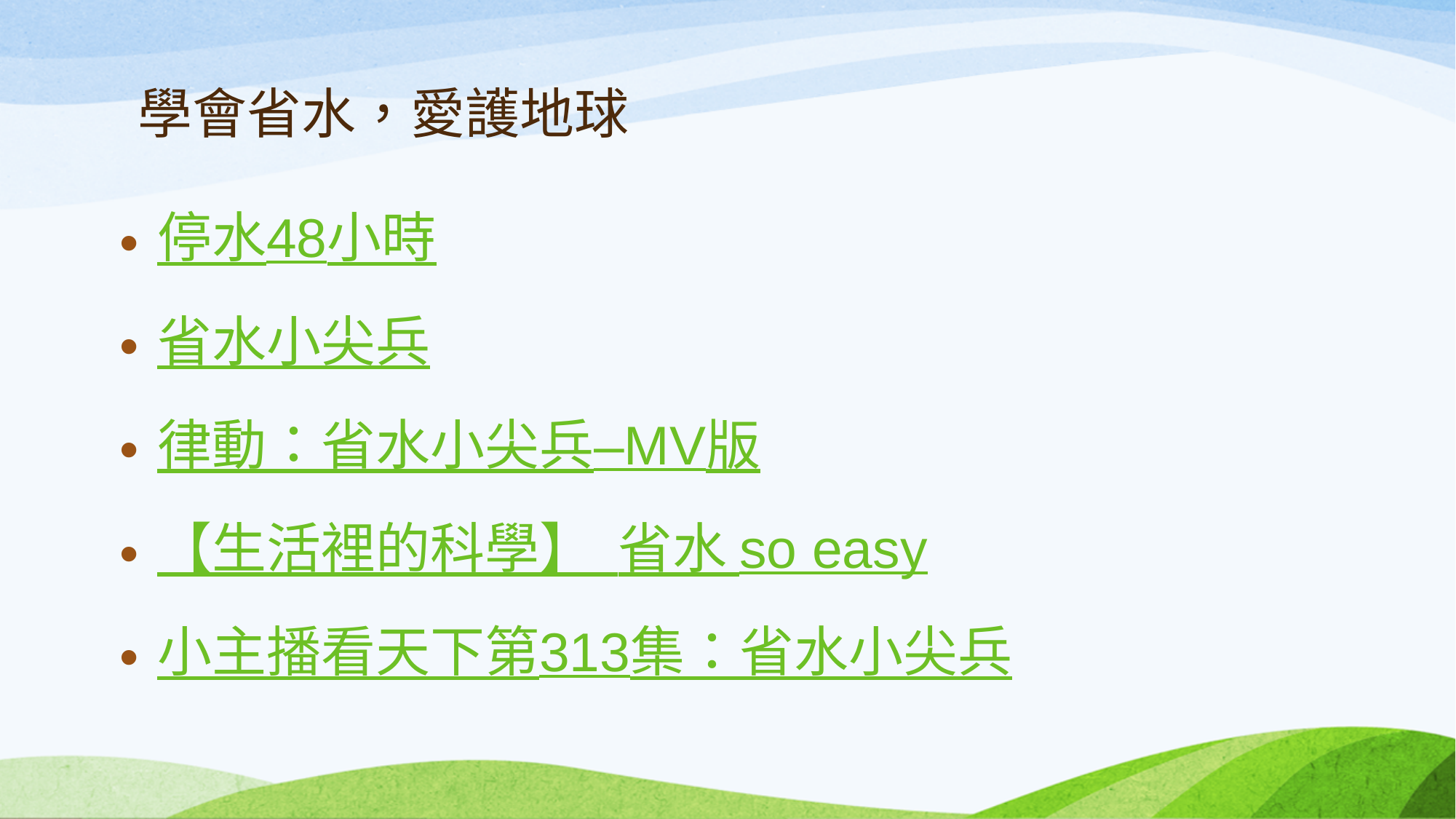

# 學會省水，愛護地球
停水48小時
省水小尖兵
律動：省水小尖兵–MV版
【生活裡的科學】  省水 so easy
小主播看天下第313集：省水小尖兵